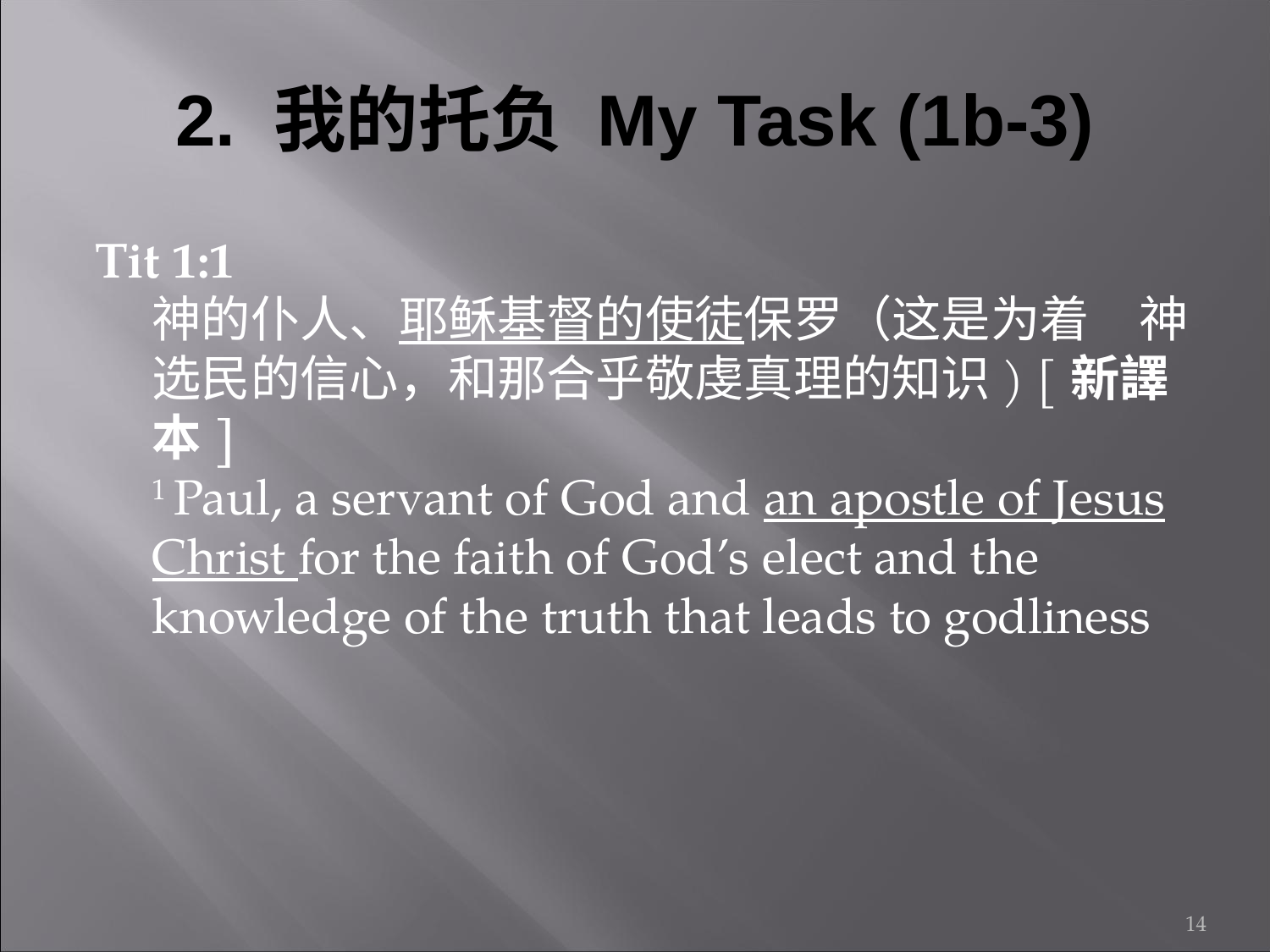

# 2. 我的托负 My Task (1b-3)
Tit 1:1
神的仆人、耶稣基督的使徒保罗（这是为着　神选民的信心，和那合乎敬虔真理的知识) [新譯本]
1 Paul, a servant of God and an apostle of Jesus Christ for the faith of God’s elect and the knowledge of the truth that leads to godliness
14